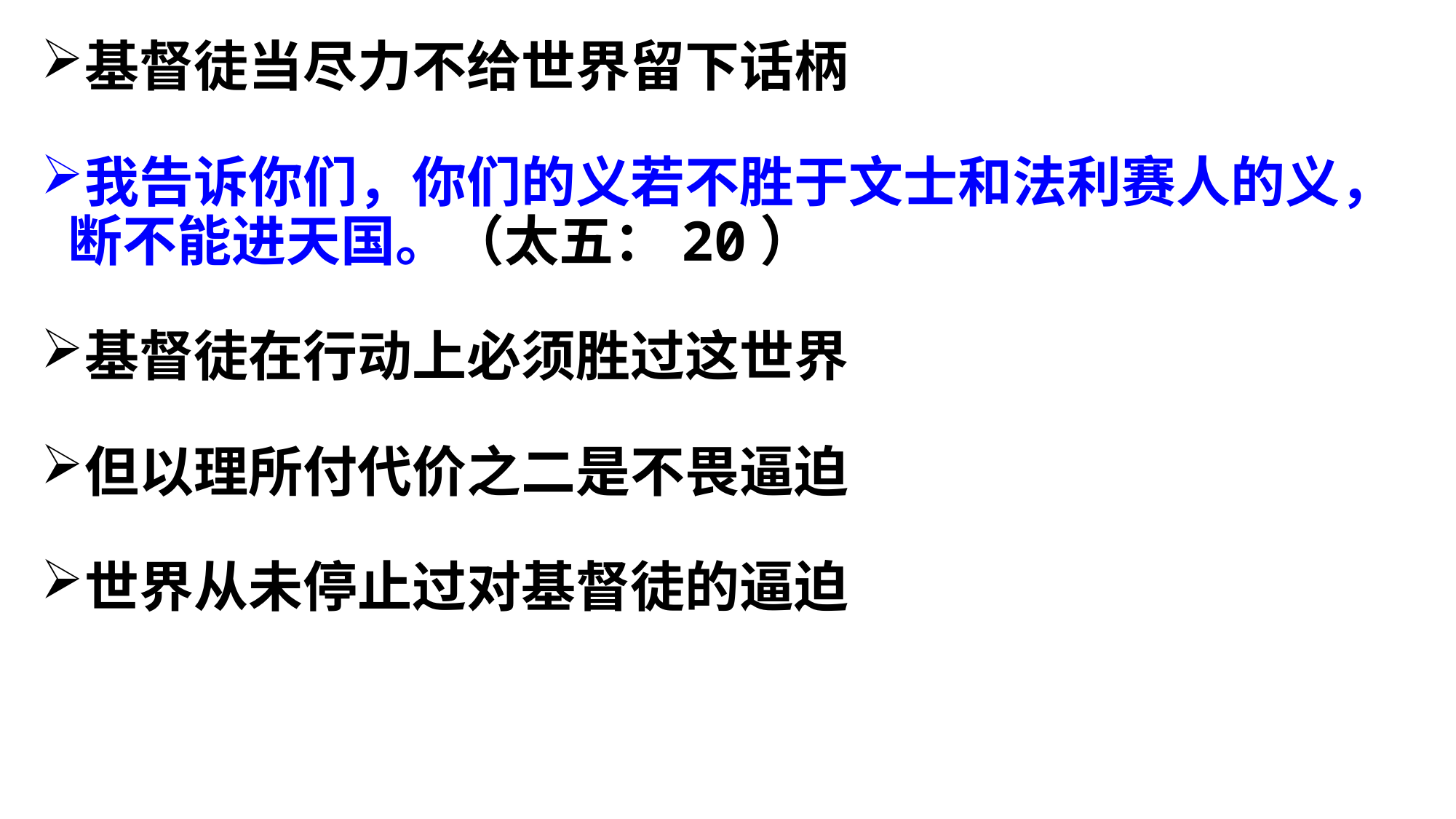

基督徒当尽力不给世界留下话柄

我告诉你们，你们的义若不胜于文士和法利赛人的义，断不能进天国。（太五：20）

基督徒在行动上必须胜过这世界

但以理所付代价之二是不畏逼迫

世界从未停止过对基督徒的逼迫